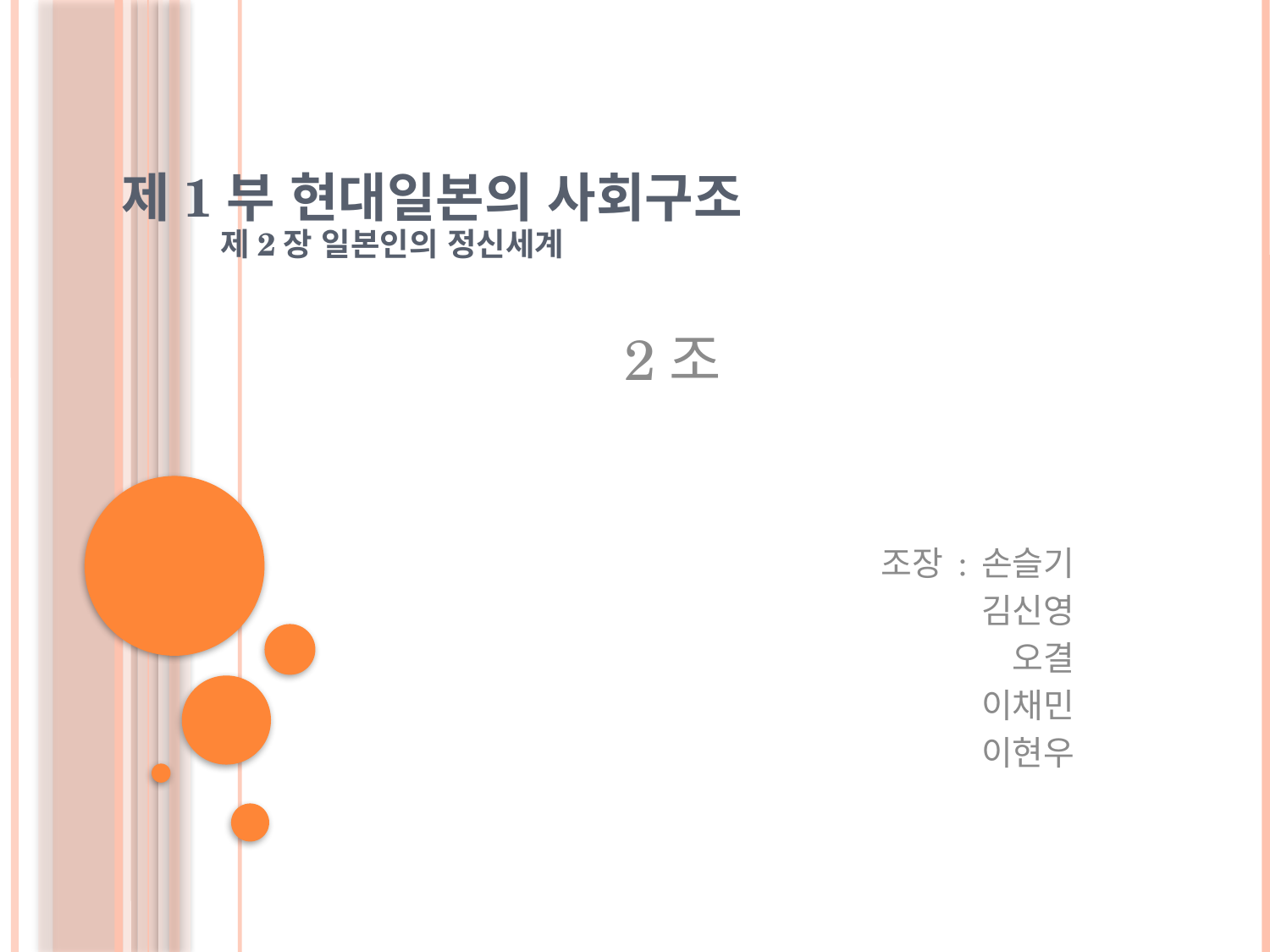

# 제1부 현대일본의 사회구조
제2장 일본인의 정신세계
2조

조장 : 손슬기
김신영
오결
이채민
이현우